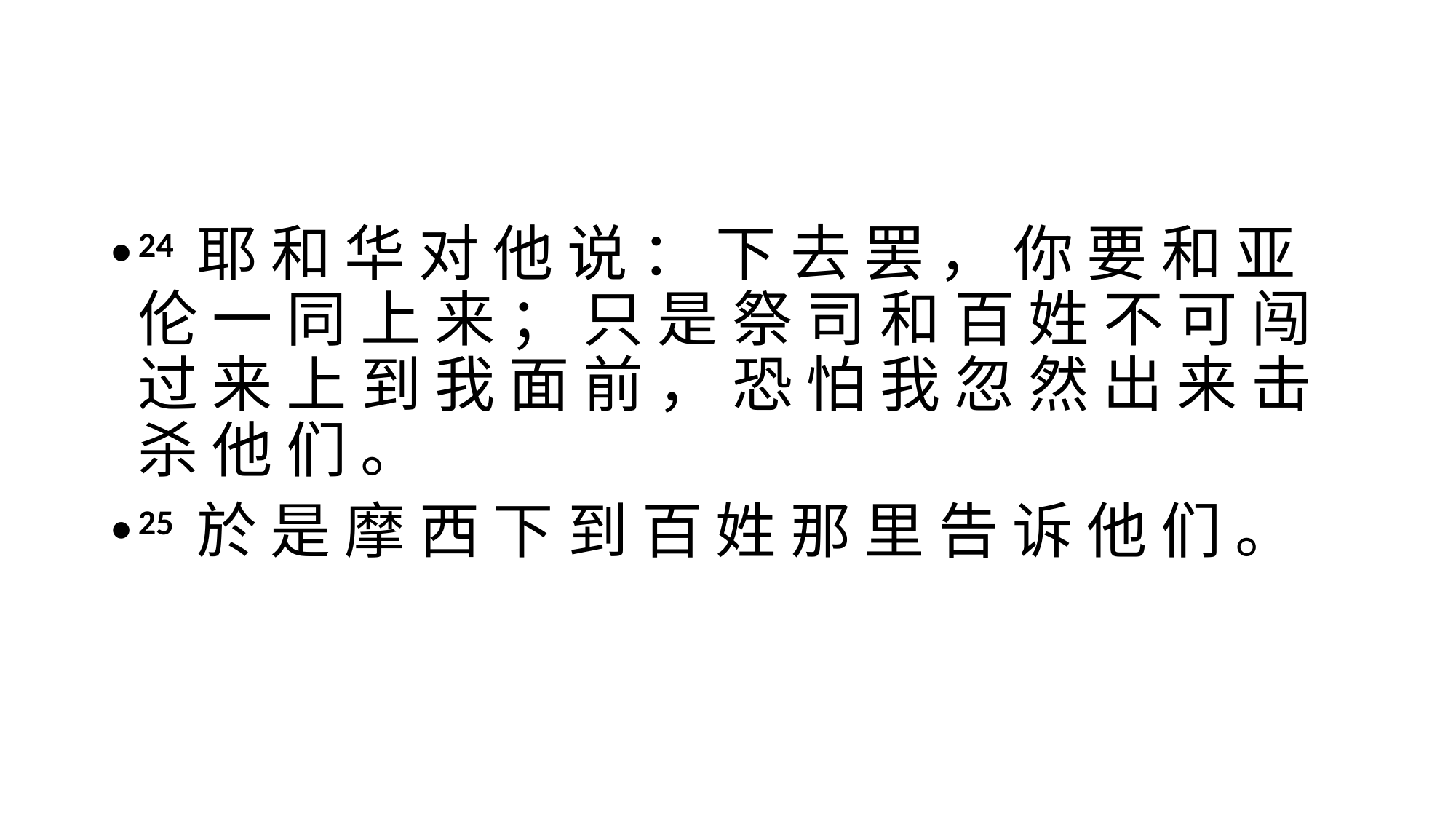

#
24 耶 和 华 对 他 说 ： 下 去 罢 ， 你 要 和 亚 伦 一 同 上 来 ； 只 是 祭 司 和 百 姓 不 可 闯 过 来 上 到 我 面 前 ， 恐 怕 我 忽 然 出 来 击 杀 他 们 。
25 於 是 摩 西 下 到 百 姓 那 里 告 诉 他 们 。